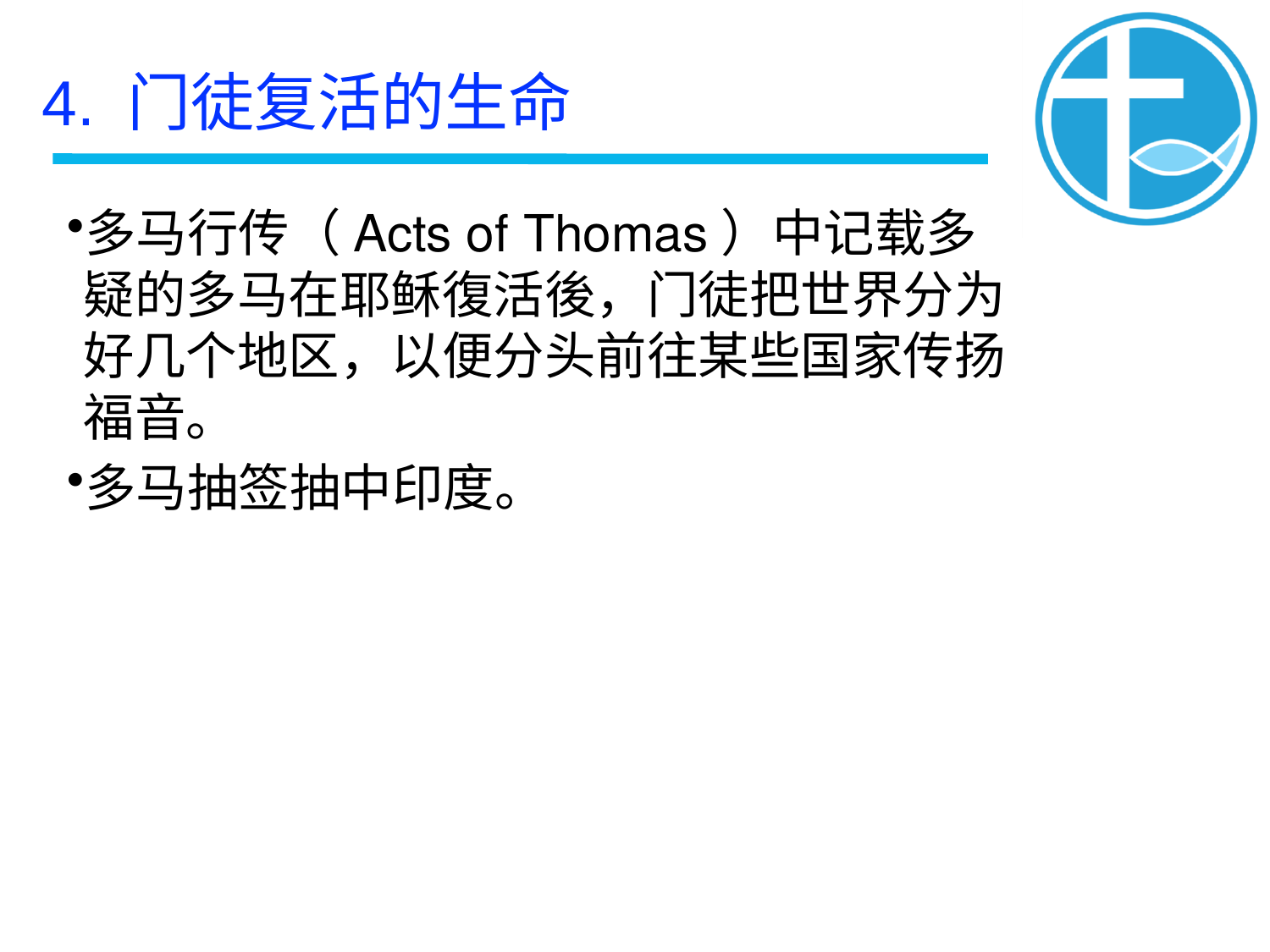

4. 门徒复活的生命
多马行传（Acts of Thomas）中记载多疑的多马在耶稣復活後，门徒把世界分为好几个地区，以便分头前往某些国家传扬福音。
多马抽签抽中印度。